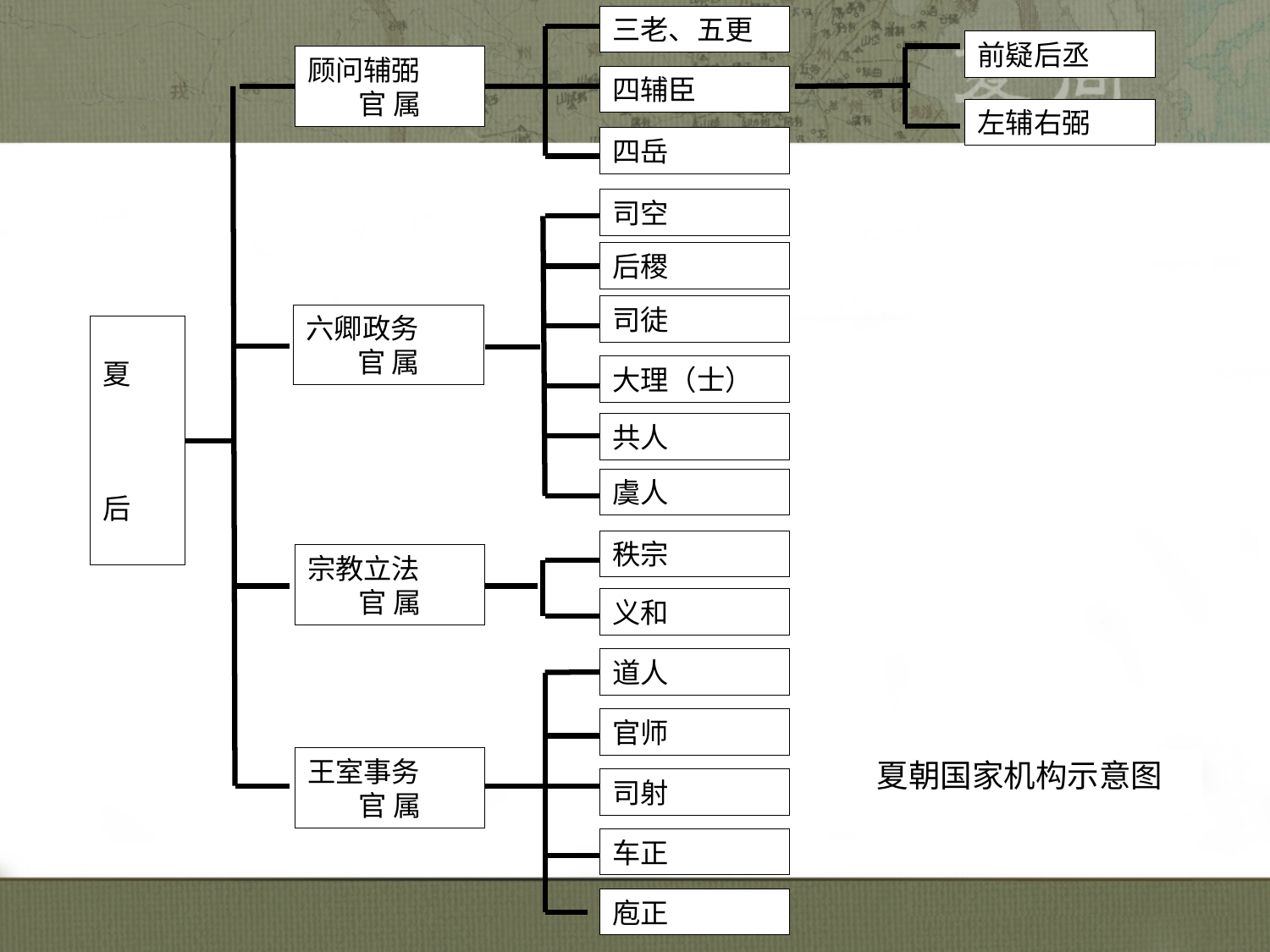

三老、五更
前疑后丞
顾问辅弼
官 属
四辅臣
左辅右弼
四岳
司空
后稷
司徒
六卿政务
官 属

夏

后

大理（士）
共人
虞人
秩宗
宗教立法
官 属
义和
道人
官师
王室事务
官 属
司射
车正
庖正
  夏朝国家机构示意图